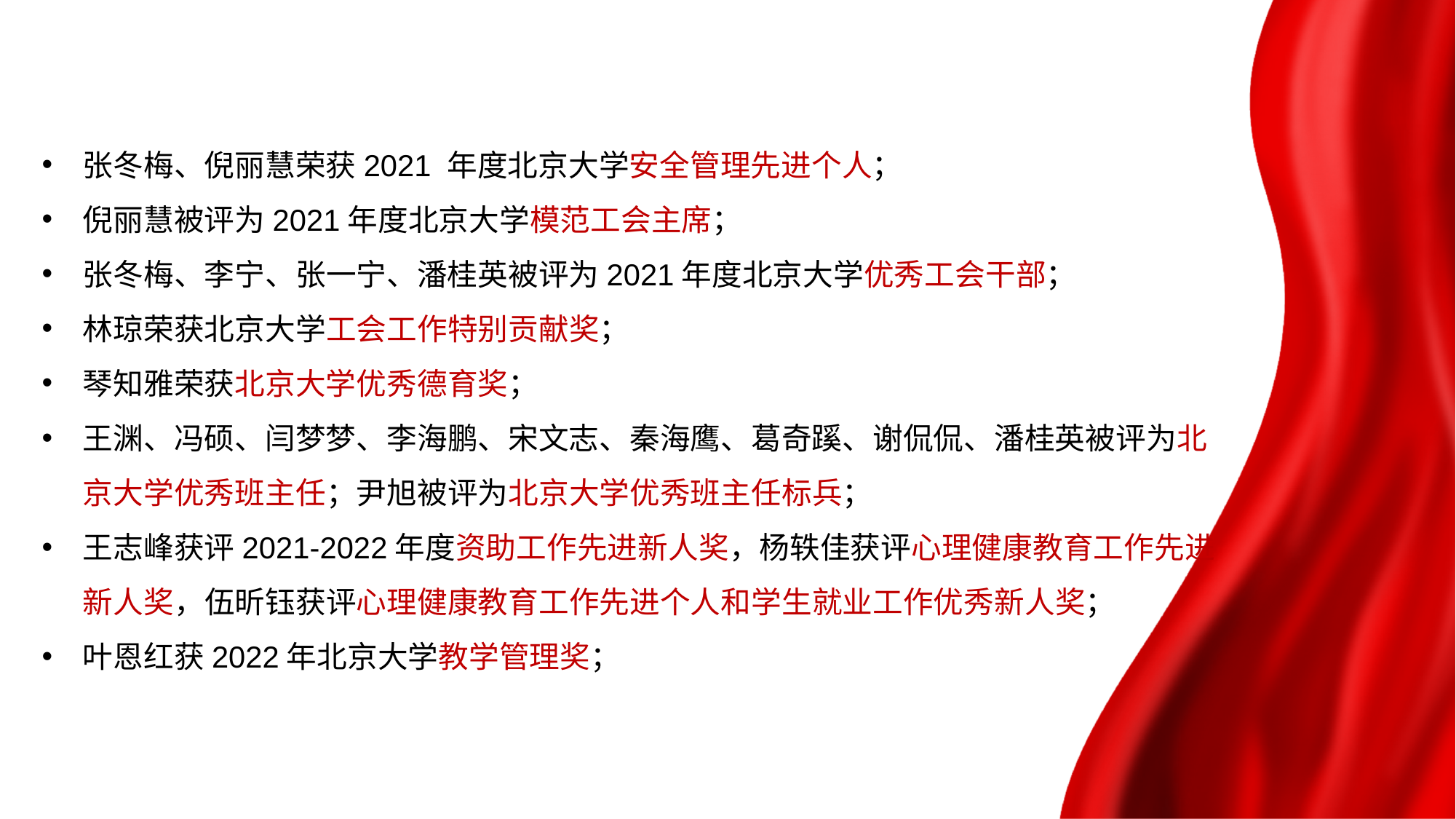

张冬梅、倪丽慧荣获2021 年度北京大学安全管理先进个人；
倪丽慧被评为2021年度北京大学模范工会主席；
张冬梅、李宁、张一宁、潘桂英被评为2021年度北京大学优秀工会干部；
林琼荣获北京大学工会工作特别贡献奖；
琴知雅荣获北京大学优秀德育奖；
王渊、冯硕、闫梦梦、李海鹏、宋文志、秦海鹰、葛奇蹊、谢侃侃、潘桂英被评为北京大学优秀班主任；尹旭被评为北京大学优秀班主任标兵；
王志峰获评2021-2022年度资助工作先进新人奖，杨轶佳获评心理健康教育工作先进新人奖，伍昕钰获评心理健康教育工作先进个人和学生就业工作优秀新人奖；
叶恩红获2022年北京大学教学管理奖；